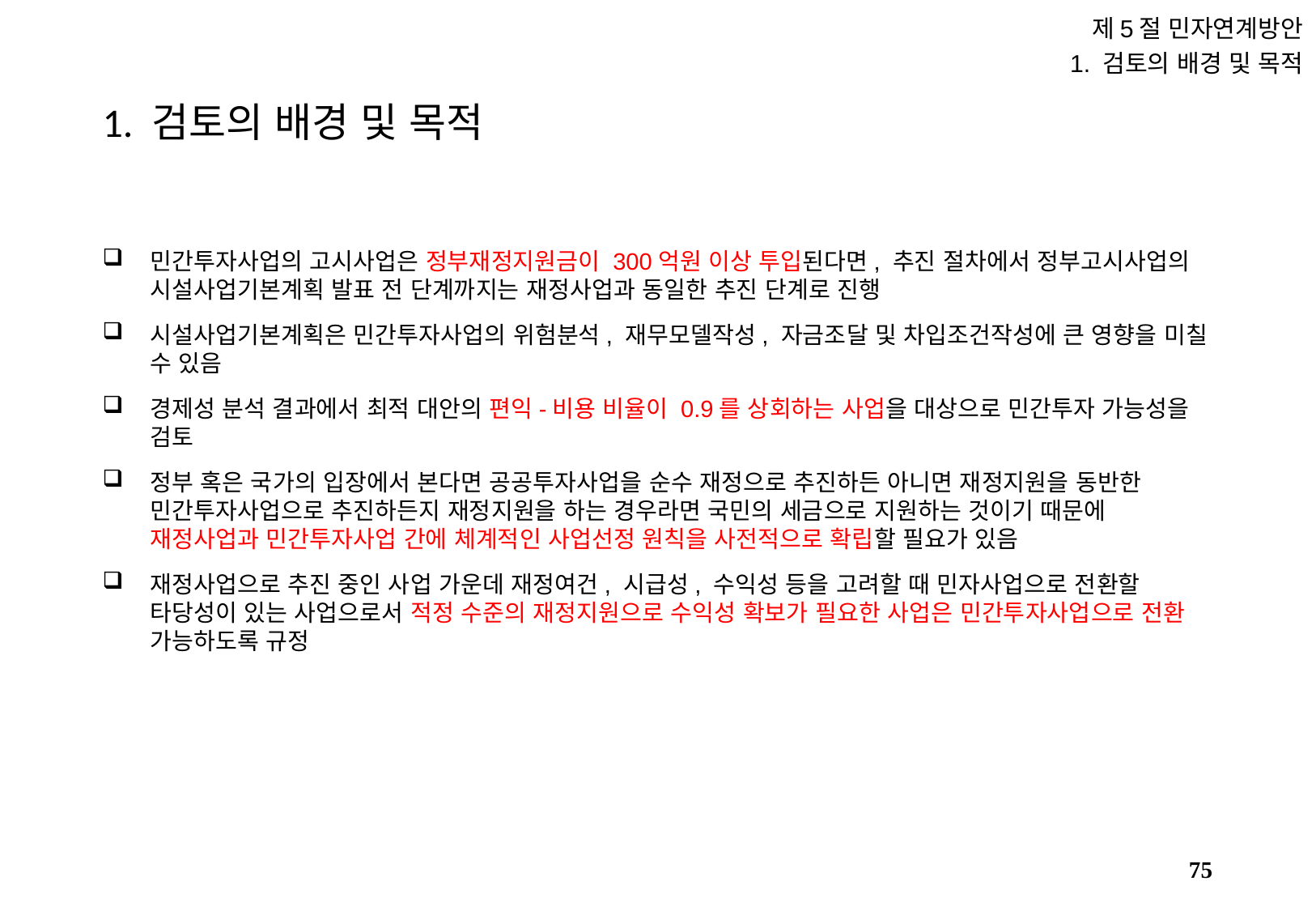

제5절 민자연계방안
1. 검토의 배경 및 목적
# 1. 검토의 배경 및 목적
민간투자사업의 고시사업은 정부재정지원금이 300억원 이상 투입된다면, 추진 절차에서 정부고시사업의 시설사업기본계획 발표 전 단계까지는 재정사업과 동일한 추진 단계로 진행
시설사업기본계획은 민간투자사업의 위험분석, 재무모델작성, 자금조달 및 차입조건작성에 큰 영향을 미칠 수 있음
경제성 분석 결과에서 최적 대안의 편익-비용 비율이 0.9를 상회하는 사업을 대상으로 민간투자 가능성을 검토
정부 혹은 국가의 입장에서 본다면 공공투자사업을 순수 재정으로 추진하든 아니면 재정지원을 동반한 민간투자사업으로 추진하든지 재정지원을 하는 경우라면 국민의 세금으로 지원하는 것이기 때문에 재정사업과 민간투자사업 간에 체계적인 사업선정 원칙을 사전적으로 확립할 필요가 있음
재정사업으로 추진 중인 사업 가운데 재정여건, 시급성, 수익성 등을 고려할 때 민자사업으로 전환할 타당성이 있는 사업으로서 적정 수준의 재정지원으로 수익성 확보가 필요한 사업은 민간투자사업으로 전환 가능하도록 규정
75